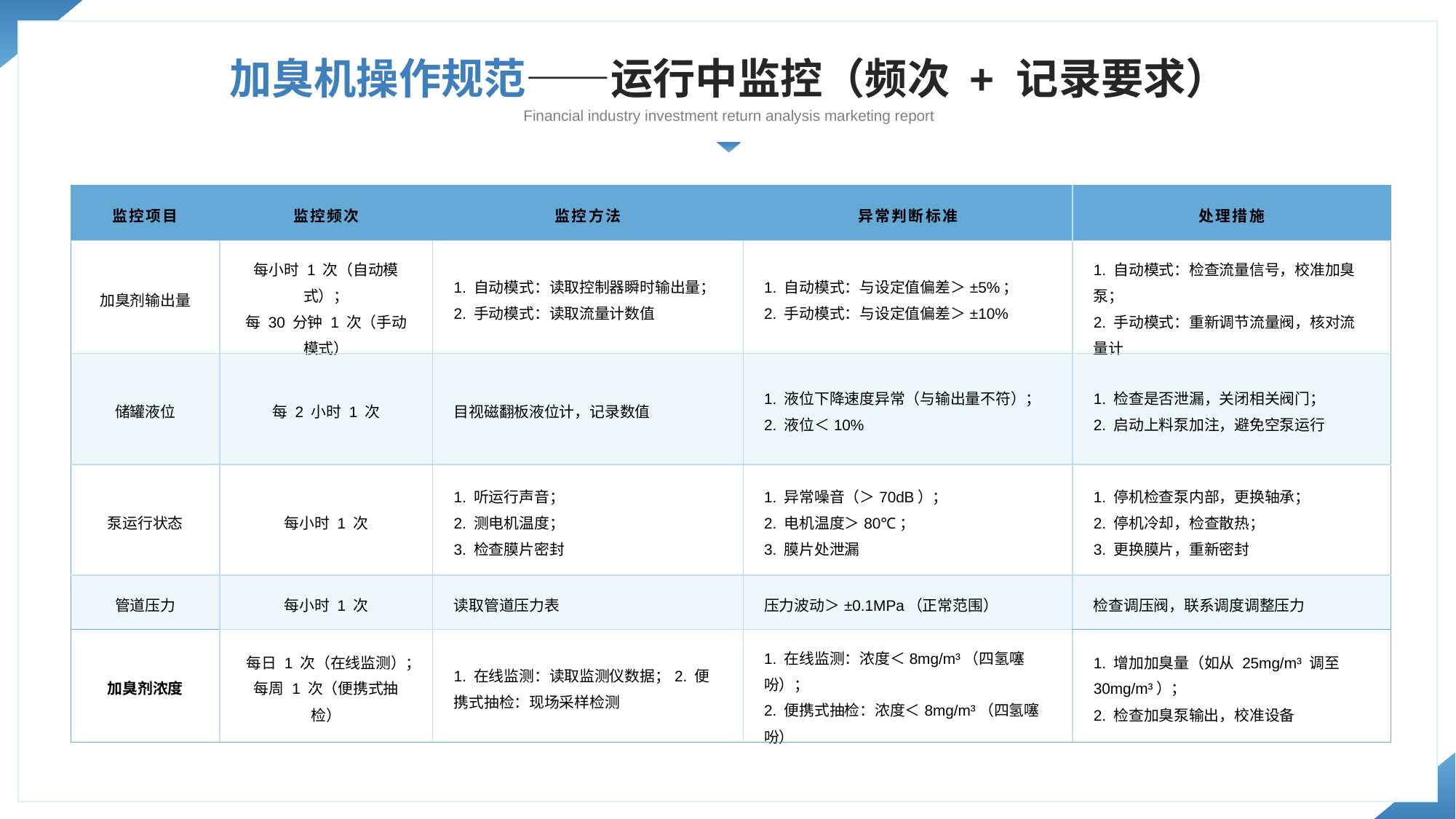

加臭机操作规范——运行中监控（频次 + 记录要求）
Financial industry investment return analysis marketing report

| 监控项目 | 监控频次 | 监控方法 | 异常判断标准 | 处理措施 |
| --- | --- | --- | --- | --- |
| 加臭剂输出量 | 每小时 1 次（自动模式）； 每 30 分钟 1 次（手动模式） | 1. 自动模式：读取控制器瞬时输出量； 2. 手动模式：读取流量计数值 | 1. 自动模式：与设定值偏差＞±5%； 2. 手动模式：与设定值偏差＞±10% | 1. 自动模式：检查流量信号，校准加臭泵； 2. 手动模式：重新调节流量阀，核对流量计 |
| 储罐液位 | 每 2 小时 1 次 | 目视磁翻板液位计，记录数值 | 1. 液位下降速度异常（与输出量不符）； 2. 液位＜10% | 1. 检查是否泄漏，关闭相关阀门； 2. 启动上料泵加注，避免空泵运行 |
| 泵运行状态 | 每小时 1 次 | 1. 听运行声音； 2. 测电机温度； 3. 检查膜片密封 | 1. 异常噪音（＞70dB）； 2. 电机温度＞80℃； 3. 膜片处泄漏 | 1. 停机检查泵内部，更换轴承； 2. 停机冷却，检查散热； 3. 更换膜片，重新密封 |
| 管道压力 | 每小时 1 次 | 读取管道压力表 | 压力波动＞±0.1MPa（正常范围） | 检查调压阀，联系调度调整压力 |
| 加臭剂浓度 | 每日 1 次（在线监测）； 每周 1 次（便携式抽检） | 1. 在线监测：读取监测仪数据；2. 便携式抽检：现场采样检测 | 1. 在线监测：浓度＜8mg/m³（四氢噻吩）； 2. 便携式抽检：浓度＜8mg/m³（四氢噻吩） | 1. 增加加臭量（如从 25mg/m³ 调至 30mg/m³）； 2. 检查加臭泵输出，校准设备 |